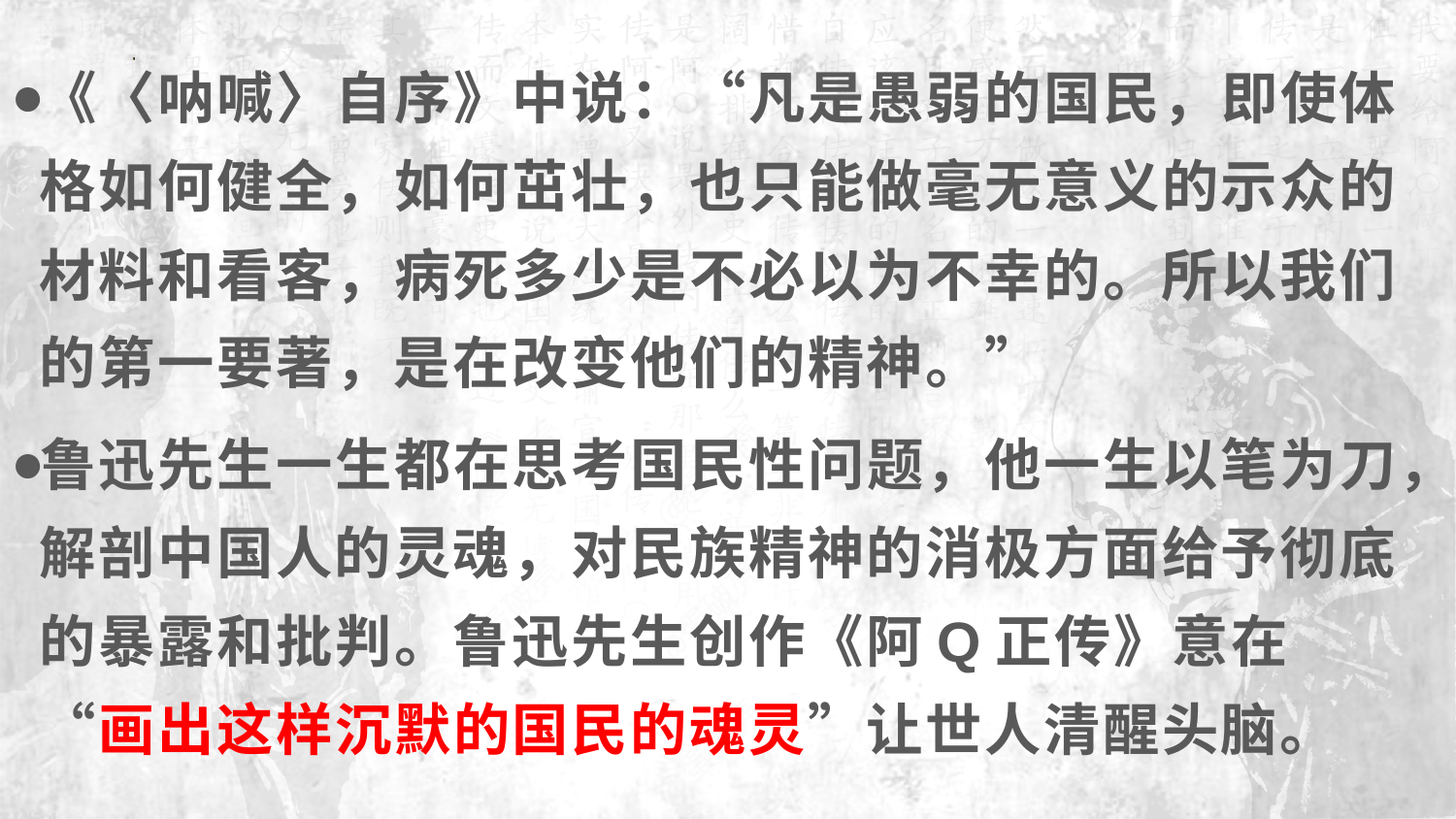

《〈呐喊〉自序》中说：“凡是愚弱的国民，即使体格如何健全，如何茁壮，也只能做毫无意义的示众的材料和看客，病死多少是不必以为不幸的。所以我们的第一要著，是在改变他们的精神。”
鲁迅先生一生都在思考国民性问题，他一生以笔为刀，解剖中国人的灵魂，对民族精神的消极方面给予彻底的暴露和批判。鲁迅先生创作《阿Q正传》意在“画出这样沉默的国民的魂灵”让世人清醒头脑。